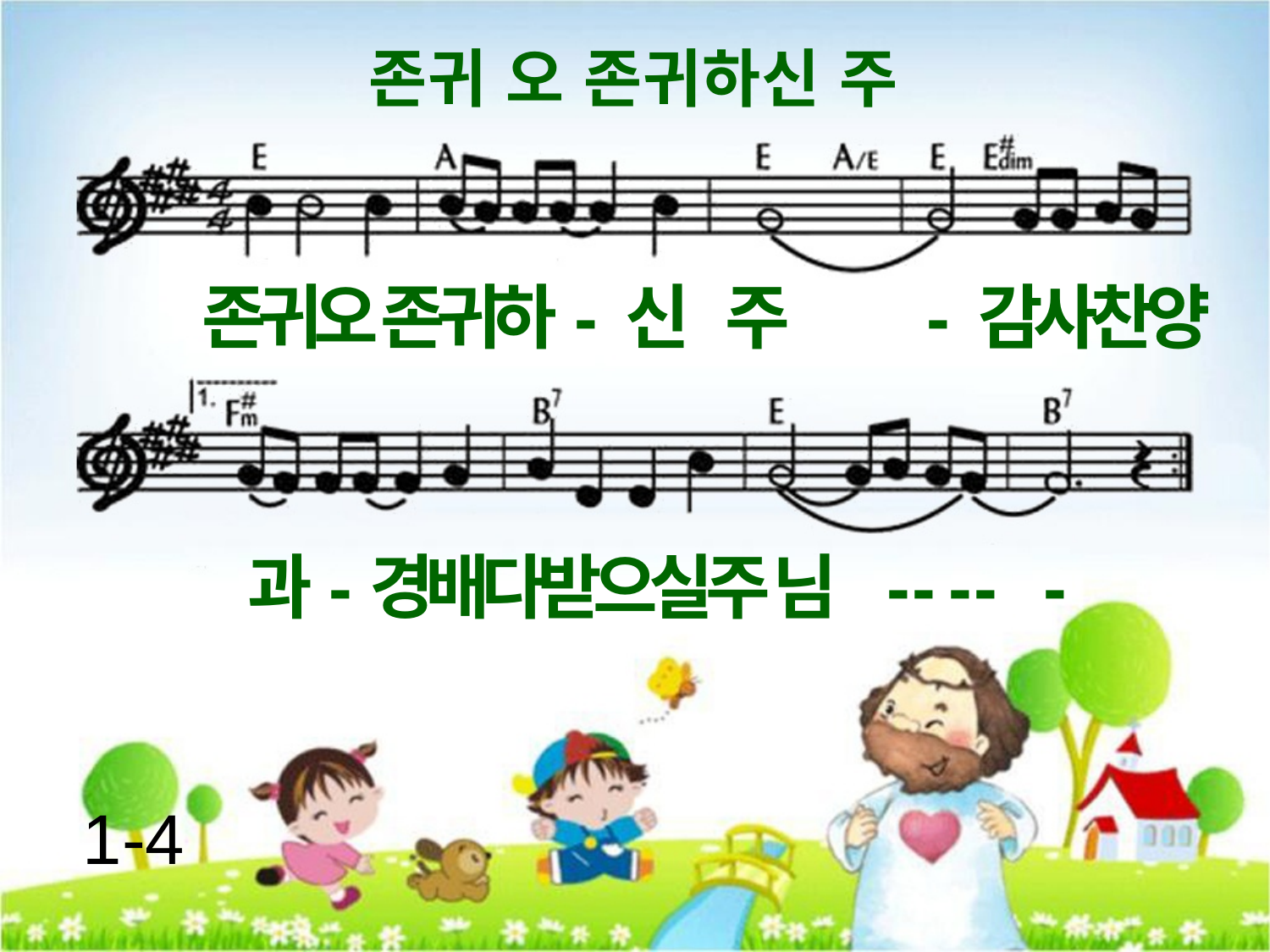

존귀 오 존귀하신 주
존귀오 존귀하- 신    주           - 감사찬양
과-경배다받으실주 님   - -  - -     -
1-4